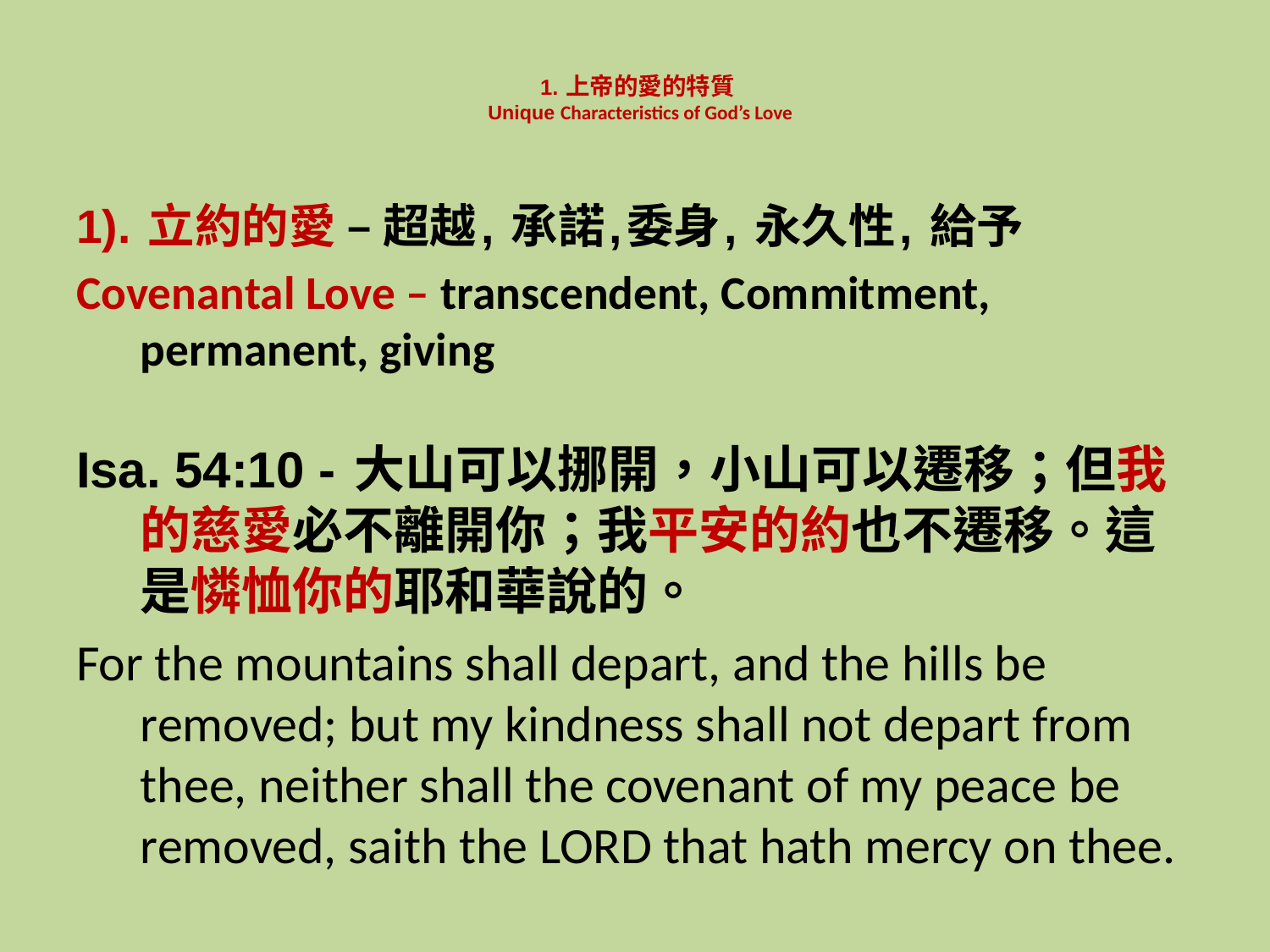

# 1. 上帝的愛的特質 Unique Characteristics of God’s Love
1). 立約的愛 – 超越, 承諾,委身, 永久性, 給予
Covenantal Love – transcendent, Commitment, permanent, giving

Isa. 54:10 - 大山可以挪開，小山可以遷移；但我的慈愛必不離開你；我平安的約也不遷移。這是憐恤你的耶和華說的。
For the mountains shall depart, and the hills be removed; but my kindness shall not depart from thee, neither shall the covenant of my peace be removed, saith the LORD that hath mercy on thee.